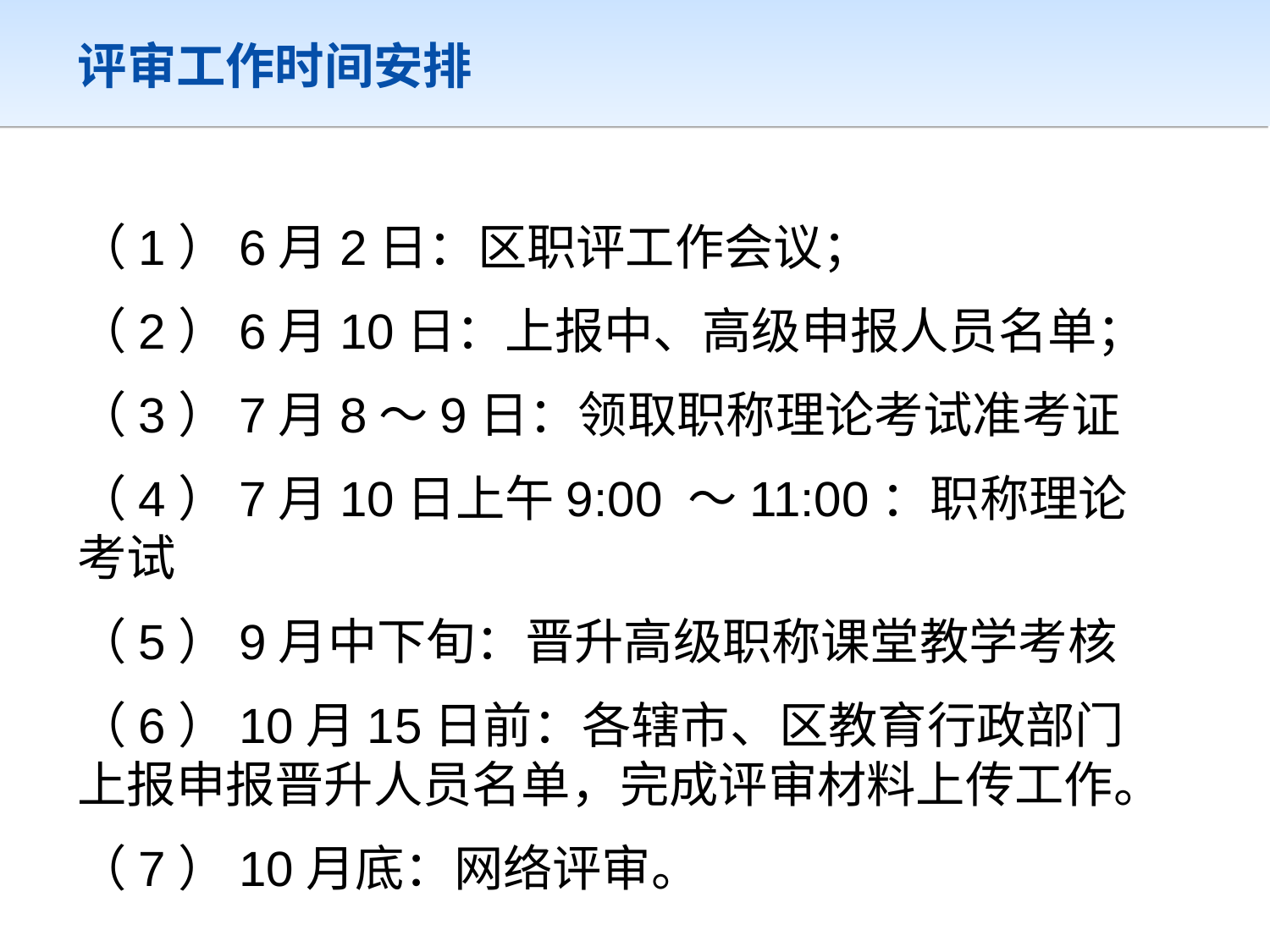

# 评审工作时间安排
（1）6月2日：区职评工作会议；
（2）6月10日：上报中、高级申报人员名单；
（3）7月8～9日：领取职称理论考试准考证
（4）7月10日上午9:00 ～11:00：职称理论考试
（5）9月中下旬：晋升高级职称课堂教学考核
（6）10月15日前：各辖市、区教育行政部门上报申报晋升人员名单，完成评审材料上传工作。
（7）10月底：网络评审。